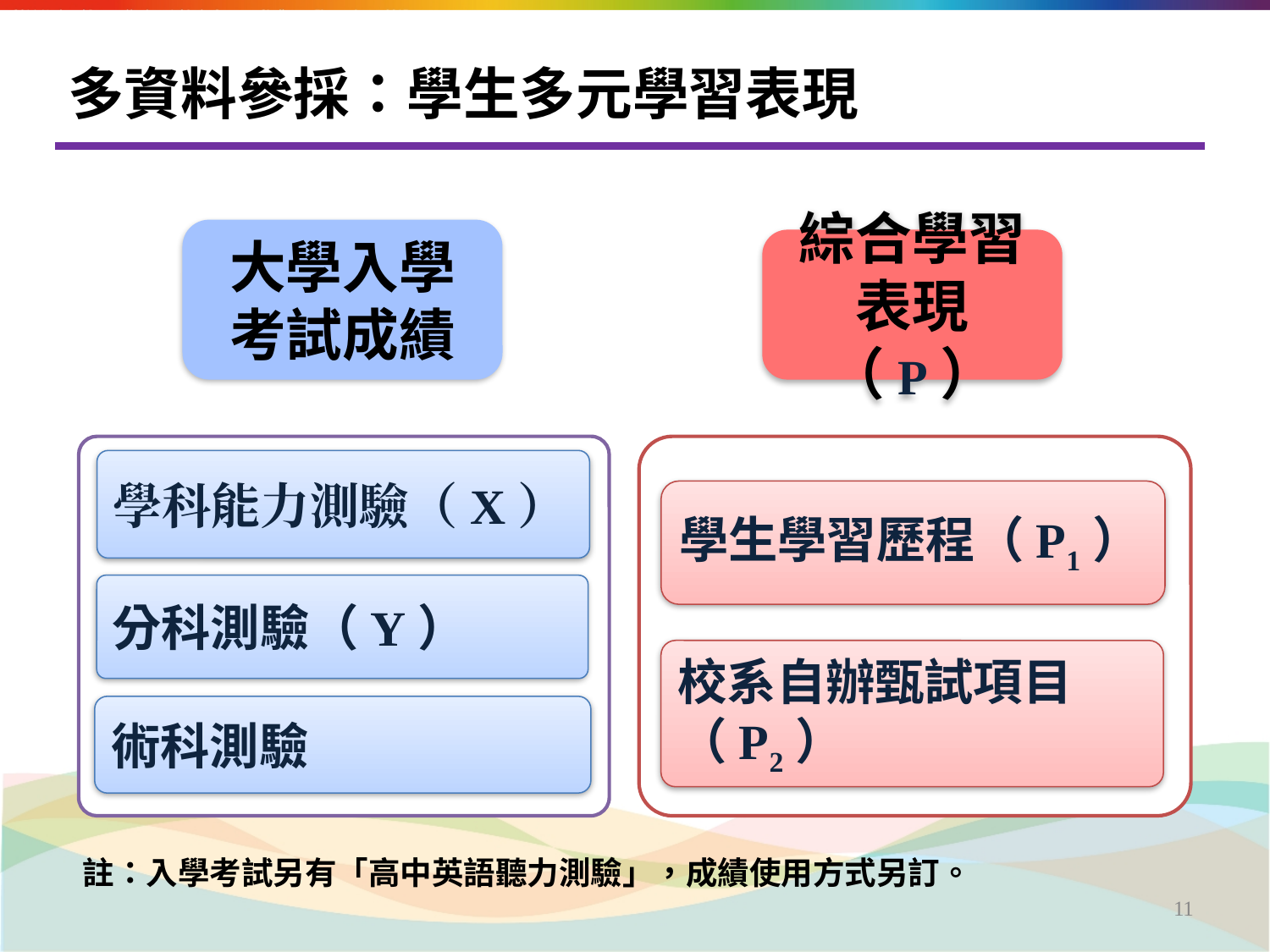

# 多資料參採：學生多元學習表現
大學入學考試成績
綜合學習表現（P）

學生學習歷程（P1）
校系自辦甄試項目（P2）

學科能力測驗（X）
分科測驗（Y）
術科測驗

註：入學考試另有「高中英語聽力測驗」，成績使用方式另訂。
11